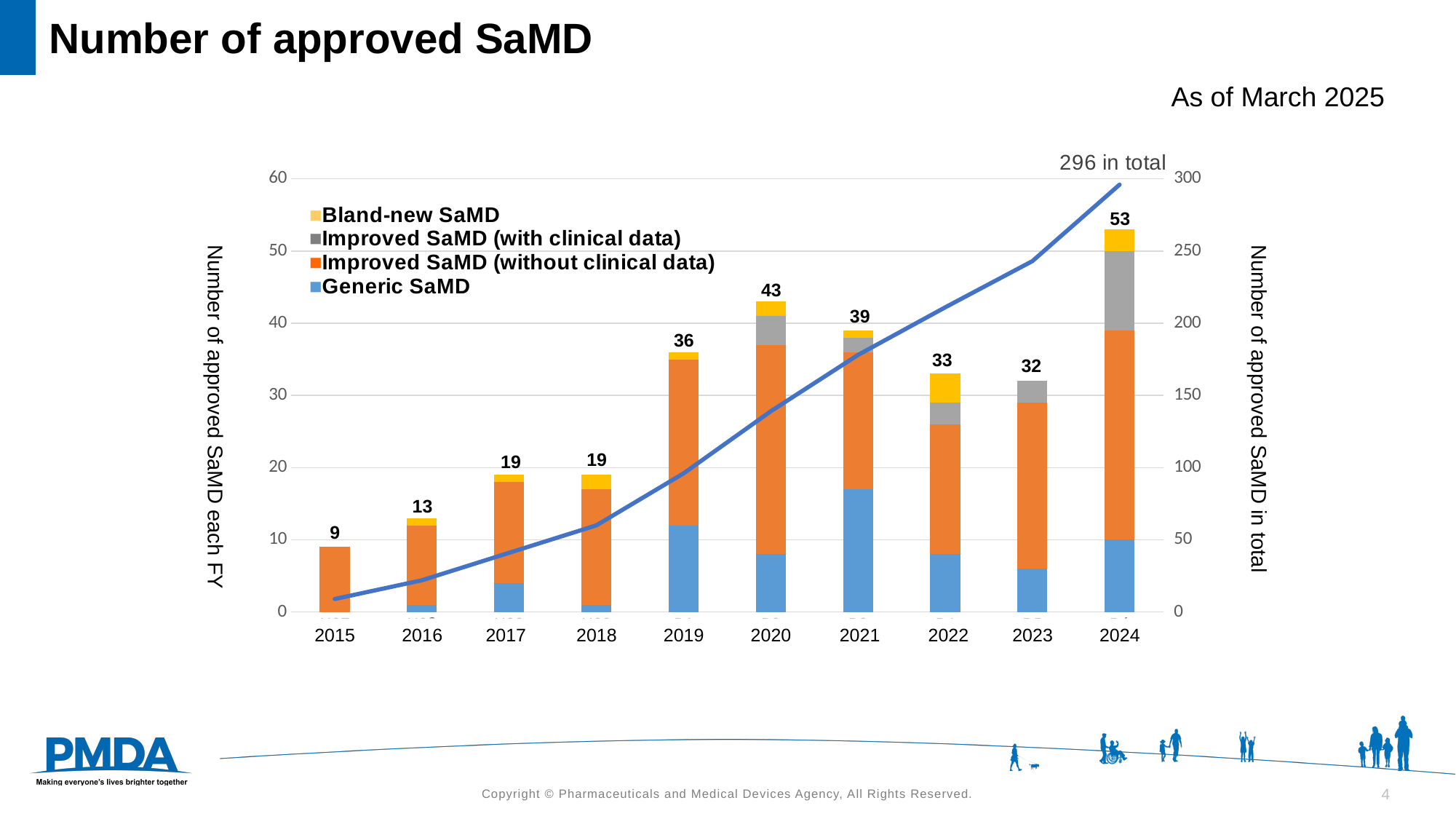

Number of approved SaMD
As of March 2025

### Chart

| Category | 後発医療機器 | 改良医療機器（臨床なし） | 改良医療機器（臨床あり） | 新医療機器 | 累計 |
|---|---|---|---|---|---|
| H27 | None | 9.0 | None | None | 9.0 |
| H28 | 1.0 | 11.0 | None | 1.0 | 22.0 |
| H29 | 4.0 | 14.0 | None | 1.0 | 41.0 |
| H30 | 1.0 | 16.0 | None | 2.0 | 60.0 |
| R1 | 12.0 | 23.0 | None | 1.0 | 96.0 |
| R2 | 8.0 | 29.0 | 4.0 | 2.0 | 139.0 |
| R3 | 17.0 | 19.0 | 2.0 | 1.0 | 178.0 |
| R4 | 8.0 | 18.0 | 3.0 | 4.0 | 211.0 |
| R5 | 6.0 | 23.0 | 3.0 | None | 243.0 |
| R6 | 10.0 | 29.0 | 11.0 | 3.0 | 296.0 |
53
43
39
36
33
32
Number of approved SaMD in total
Number of approved SaMD each FY
19
19
13
9
2015
2016
2017
2018
2019
2020
2021
2022
2023
2024
4